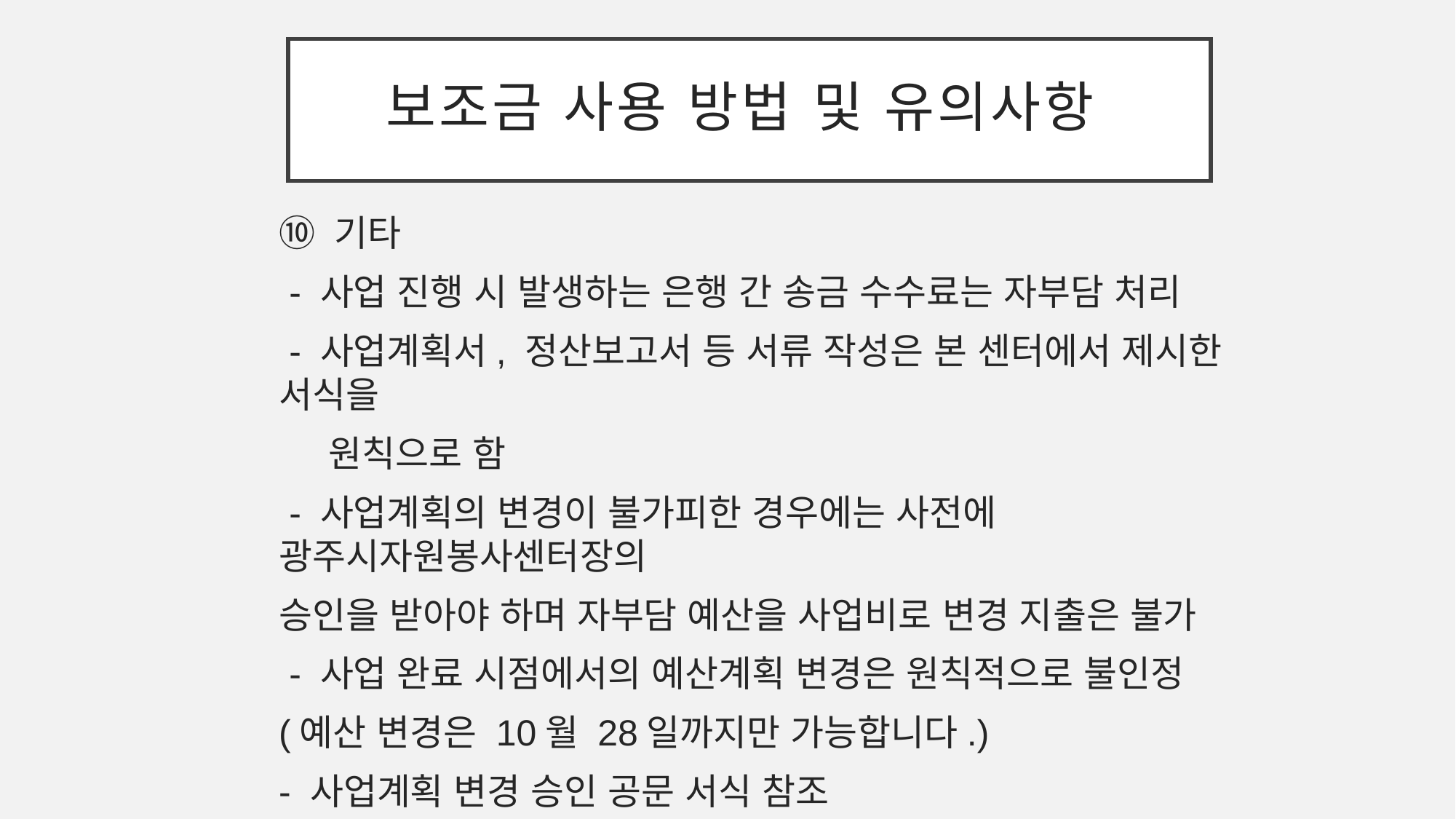

# 보조금 사용 방법 및 유의사항
⑩ 기타
 - 사업 진행 시 발생하는 은행 간 송금 수수료는 자부담 처리
 - 사업계획서, 정산보고서 등 서류 작성은 본 센터에서 제시한 서식을
    원칙으로 함
 - 사업계획의 변경이 불가피한 경우에는 사전에 광주시자원봉사센터장의
승인을 받아야 하며 자부담 예산을 사업비로 변경 지출은 불가
 - 사업 완료 시점에서의 예산계획 변경은 원칙적으로 불인정
(예산 변경은 10월 28일까지만 가능합니다.)
- 사업계획 변경 승인 공문 서식 참조